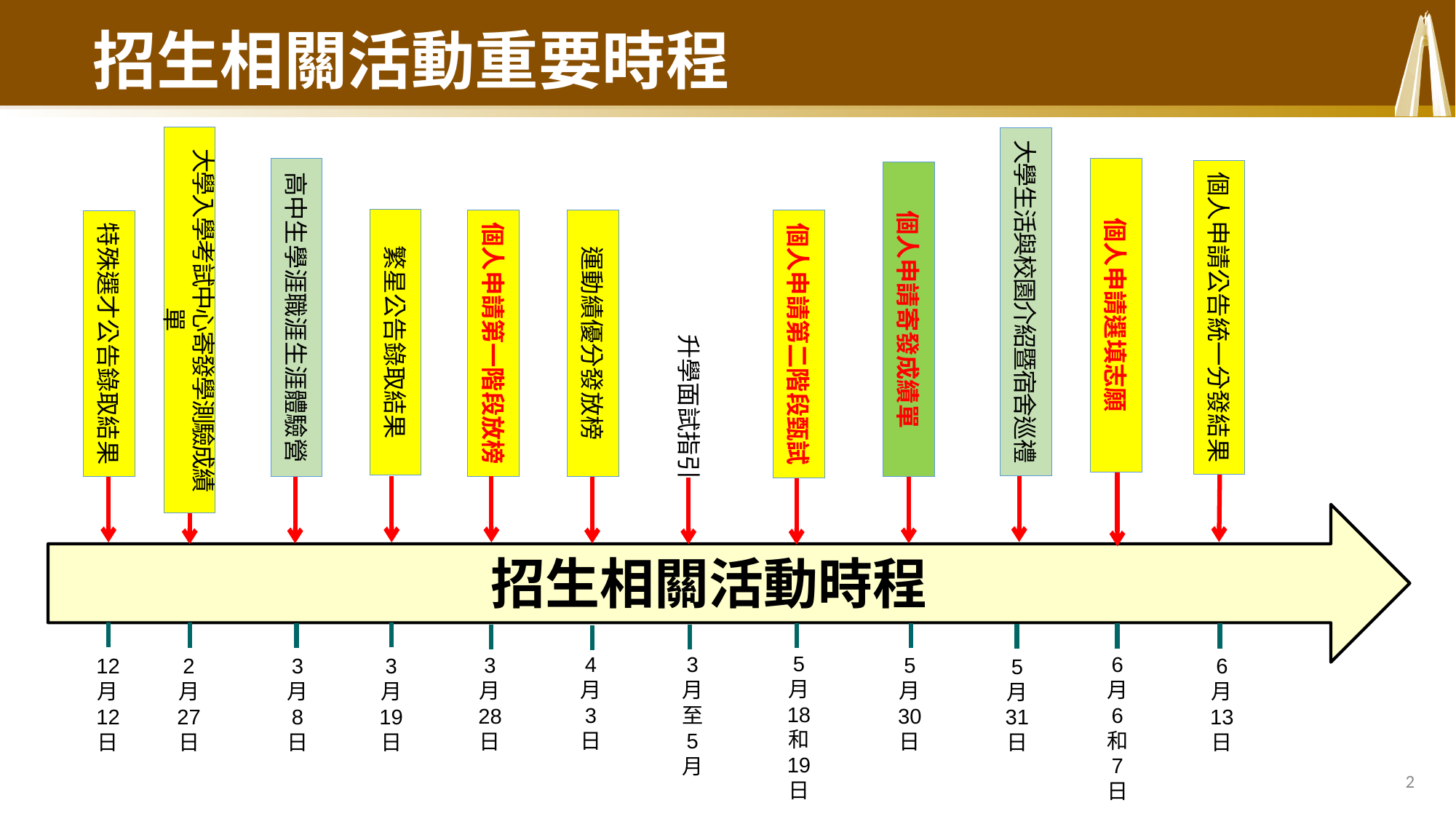

# 招生相關活動重要時程
大學入學考試中心寄發學測驗成績單
大學生活與校園介紹暨宿舍巡禮
繁星公告錄取結果
個人申請第一階段放榜
升學面試指引
3
月
至
5
月
3
月
28
日
3
月
19
日
5
月
31
日
高中生學涯職涯生涯體驗營
個人申請選填志願
個人申請公告統一分發結果
個人申請寄發成績單
運動績優分發放榜
個人申請第二階段甄試
特殊選才公告錄取結果
6
月
6
和
7
日
6
月
13
日
招生相關活動時程
5
月
18
和
19
日
4
月
3
日
5
月
30
日
3
月
8
日
12
月
12
日
2
月
27
日
2